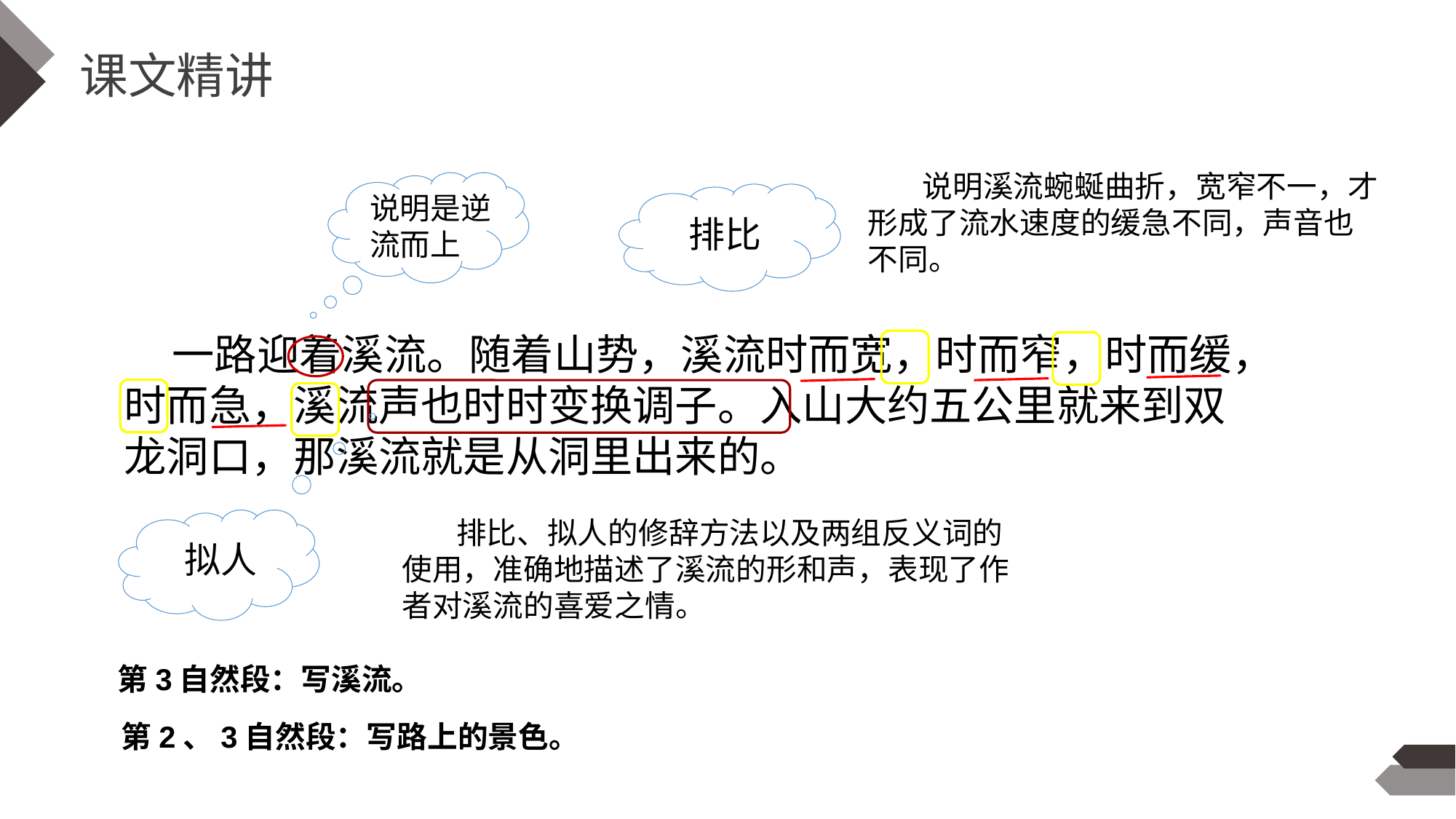

课文精讲
       说明溪流蜿蜒曲折，宽窄不一，才形成了流水速度的缓急不同，声音也不同。

说明是逆流而上

排比
    一路迎着溪流。随着山势，溪流时而宽，时而窄，时而缓，时而急，溪流声也时时变换调子。入山大约五公里就来到双龙洞口，那溪流就是从洞里出来的。

       排比、拟人的修辞方法以及两组反义词的使用，准确地描述了溪流的形和声，表现了作者对溪流的喜爱之情。

拟人
第3自然段：写溪流。
第2、3自然段：写路上的景色。